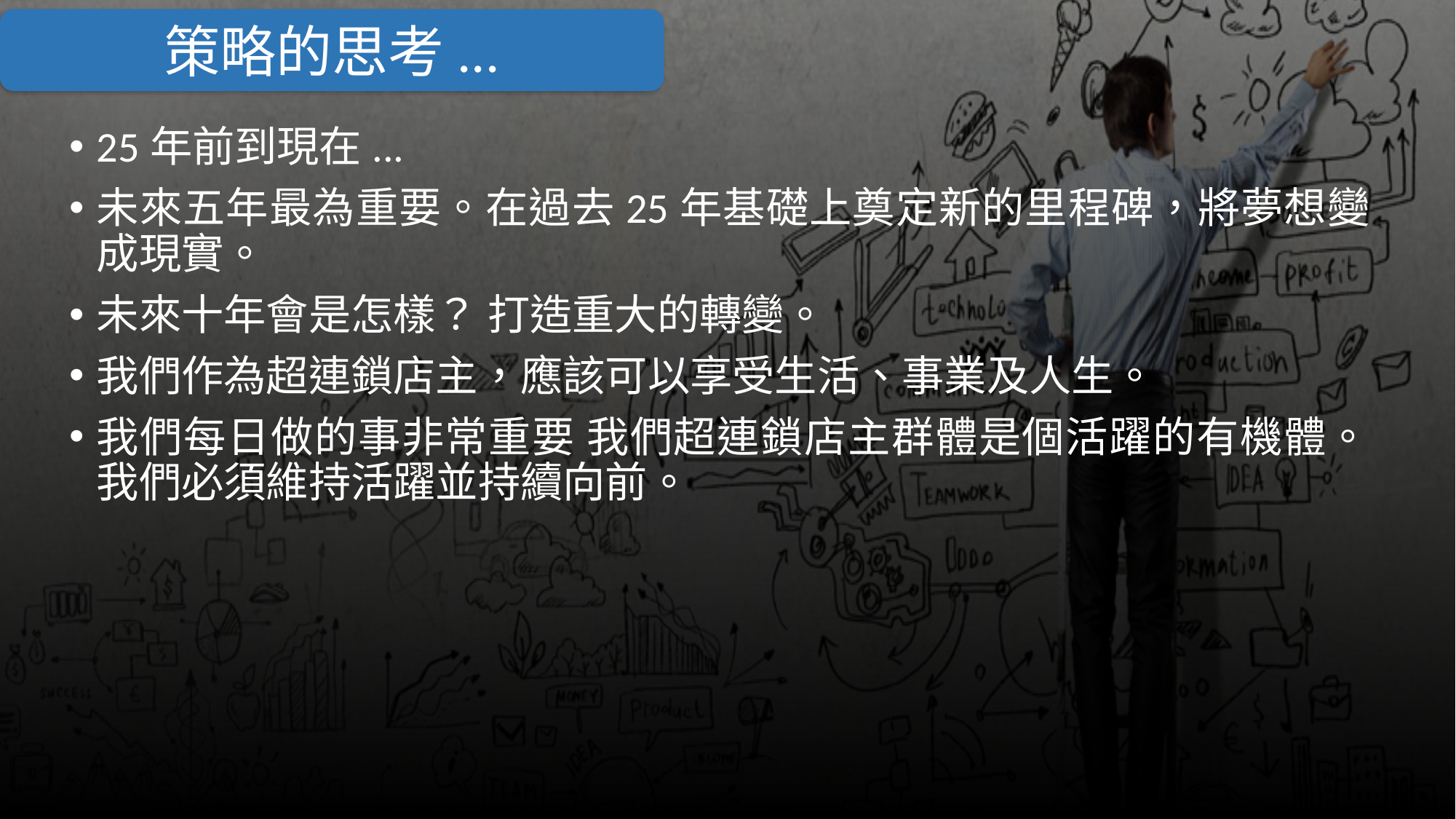

策略的思考...
25年前到現在...
未來五年最為重要。在過去25年基礎上奠定新的里程碑，將夢想變成現實。
未來十年會是怎樣？ 打造重大的轉變。
我們作為超連鎖店主，應該可以享受生活、事業及人生。
我們每日做的事非常重要 我們超連鎖店主群體是個活躍的有機體。我們必須維持活躍並持續向前。